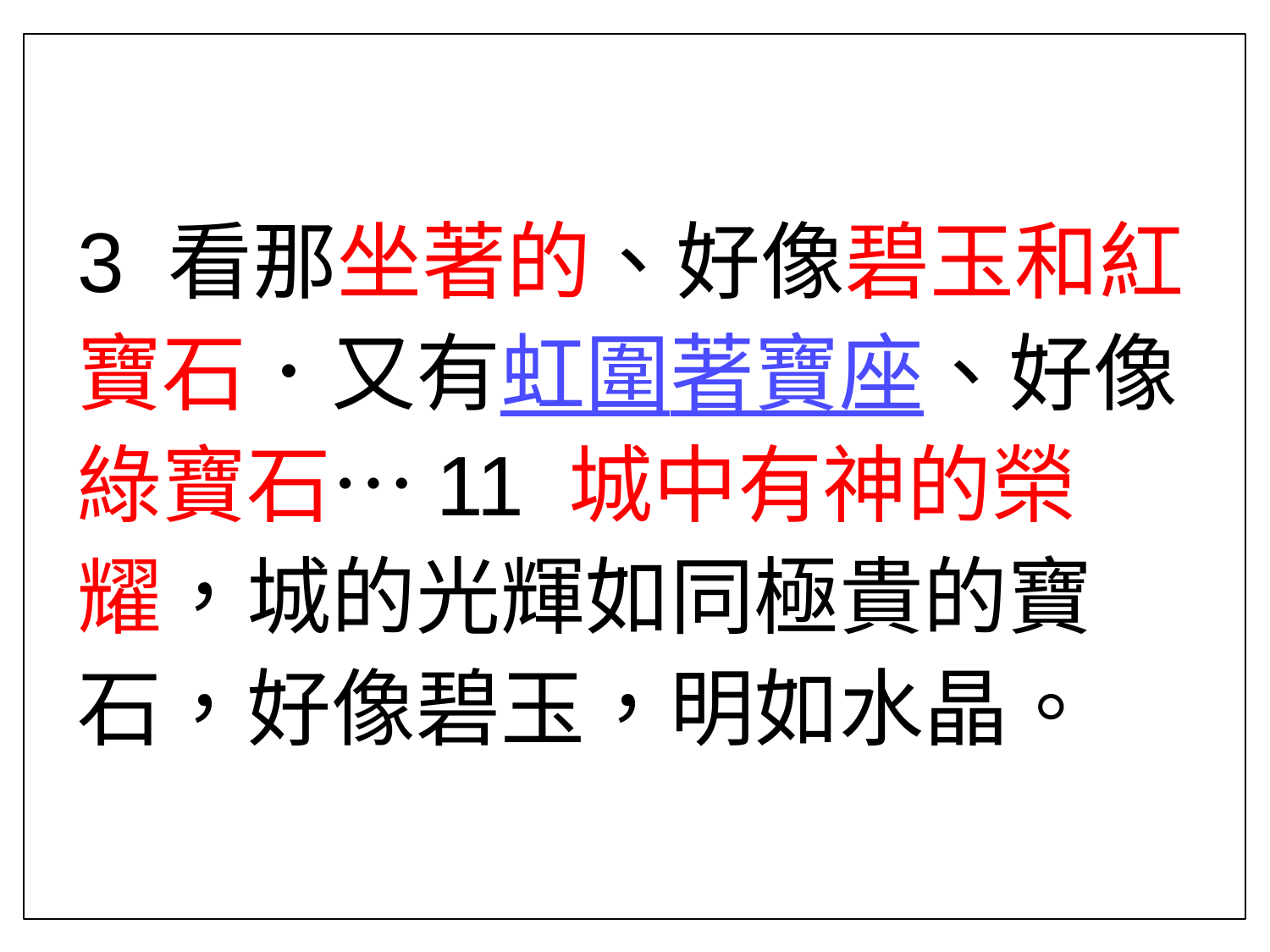

3 看那坐著的、好像碧玉和紅寶石．又有虹圍著寶座、好像綠寶石…11 城中有神的榮耀，城的光輝如同極貴的寶石，好像碧玉，明如水晶。